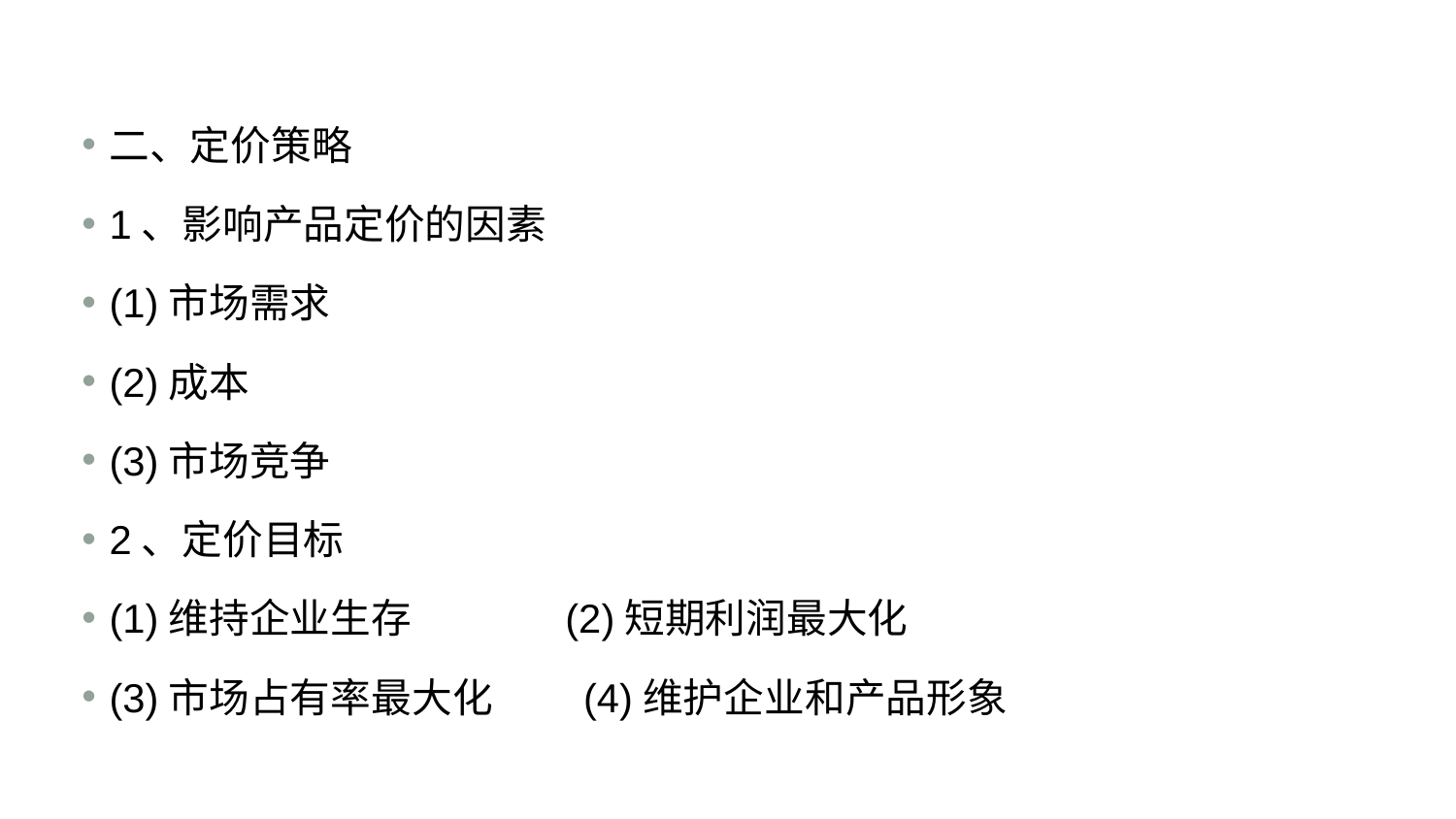

#
二、定价策略
1、影响产品定价的因素
(1)市场需求
(2)成本
(3)市场竞争
2、定价目标
(1)维持企业生存                (2)短期利润最大化
(3)市场占有率最大化         (4)维护企业和产品形象